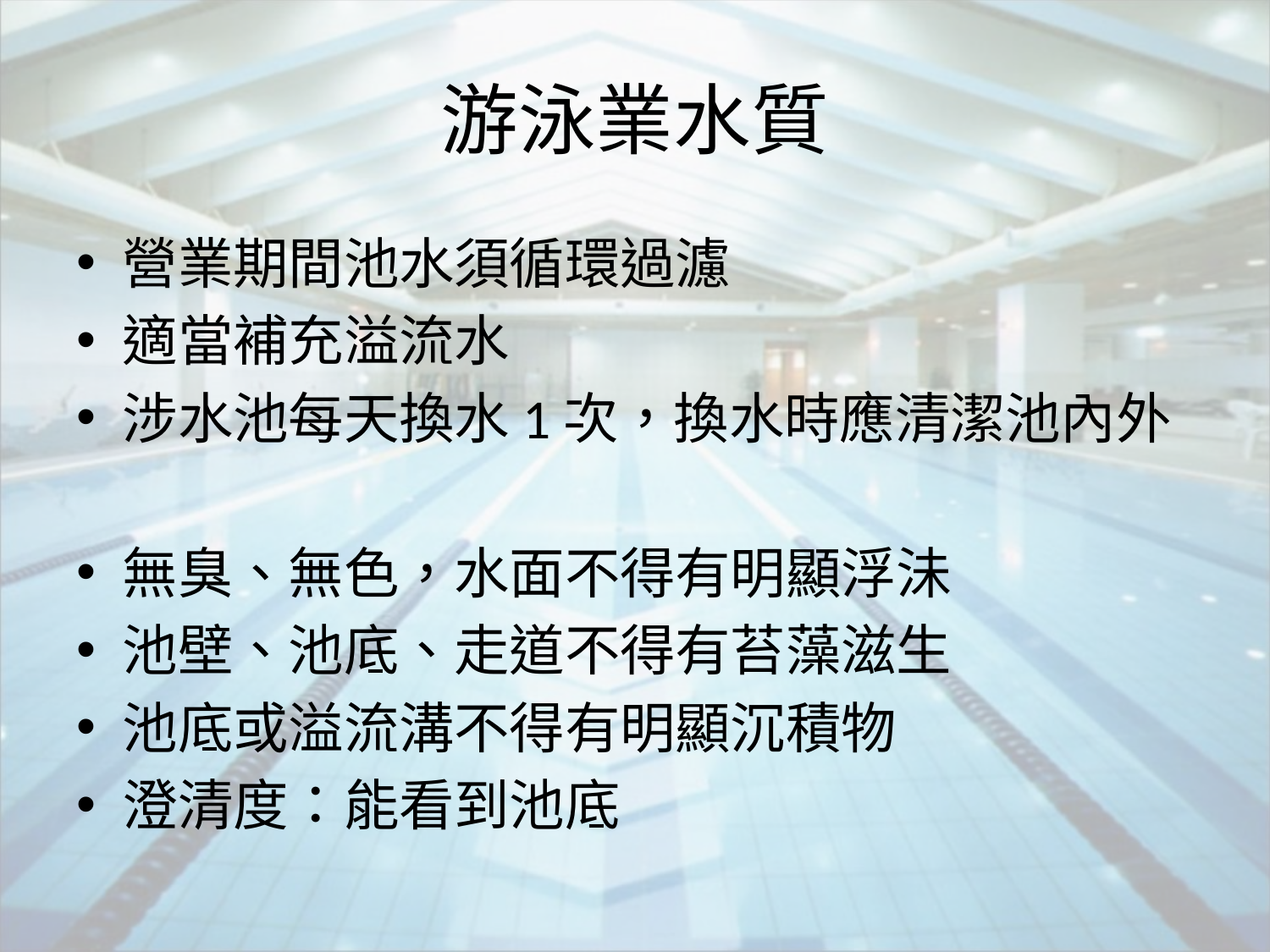

# 游泳業水質
營業期間池水須循環過濾
適當補充溢流水
涉水池每天換水1次，換水時應清潔池內外

無臭、無色，水面不得有明顯浮沬
池壁、池底、走道不得有苔藻滋生
池底或溢流溝不得有明顯沉積物
澄清度：能看到池底